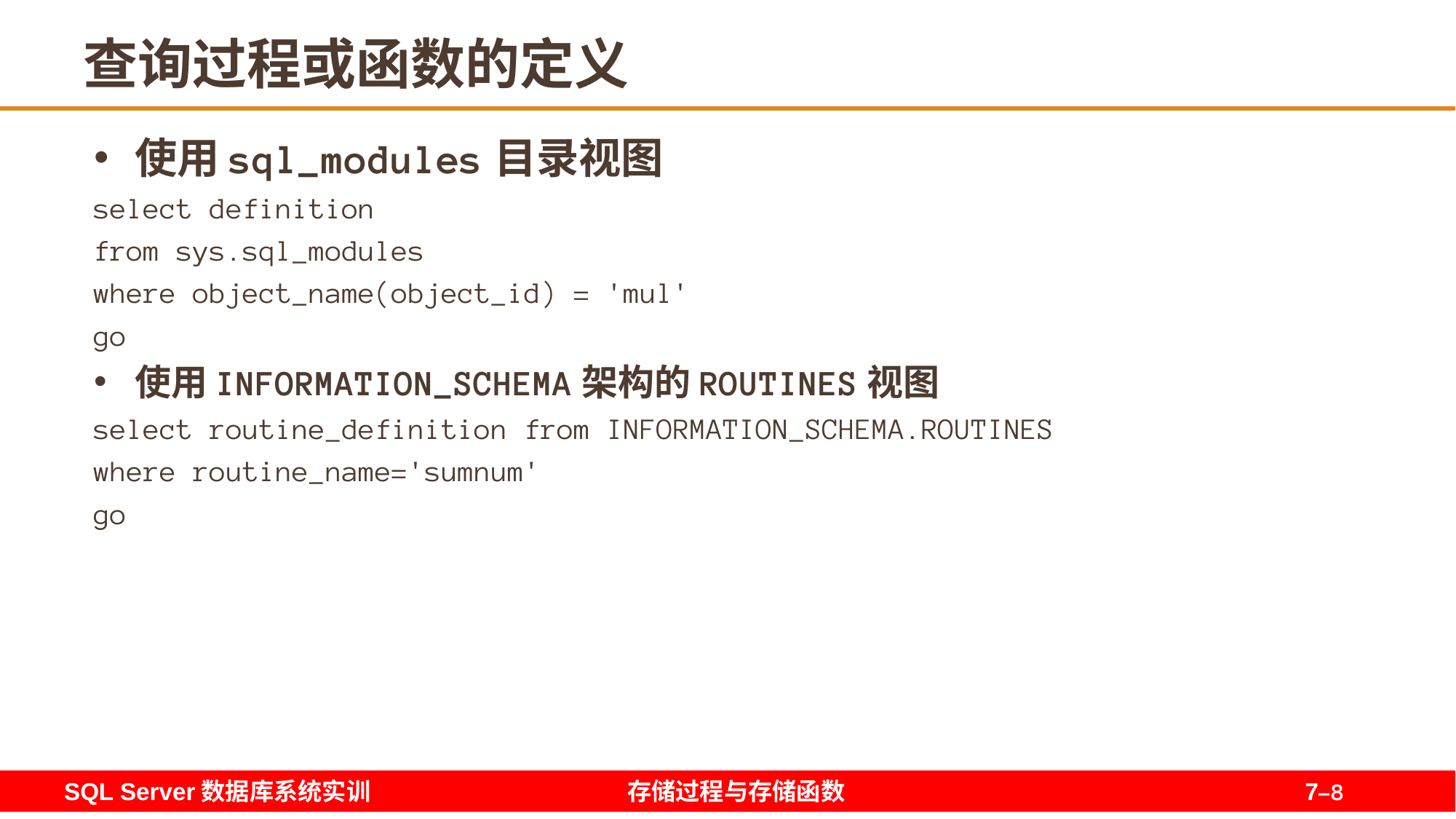

8
# 查询过程或函数的定义
使用sql_modules目录视图
select definition
from sys.sql_modules
where object_name(object_id) = 'mul'
go
使用INFORMATION_SCHEMA架构的ROUTINES视图
select routine_definition from INFORMATION_SCHEMA.ROUTINES
where routine_name='sumnum'
go